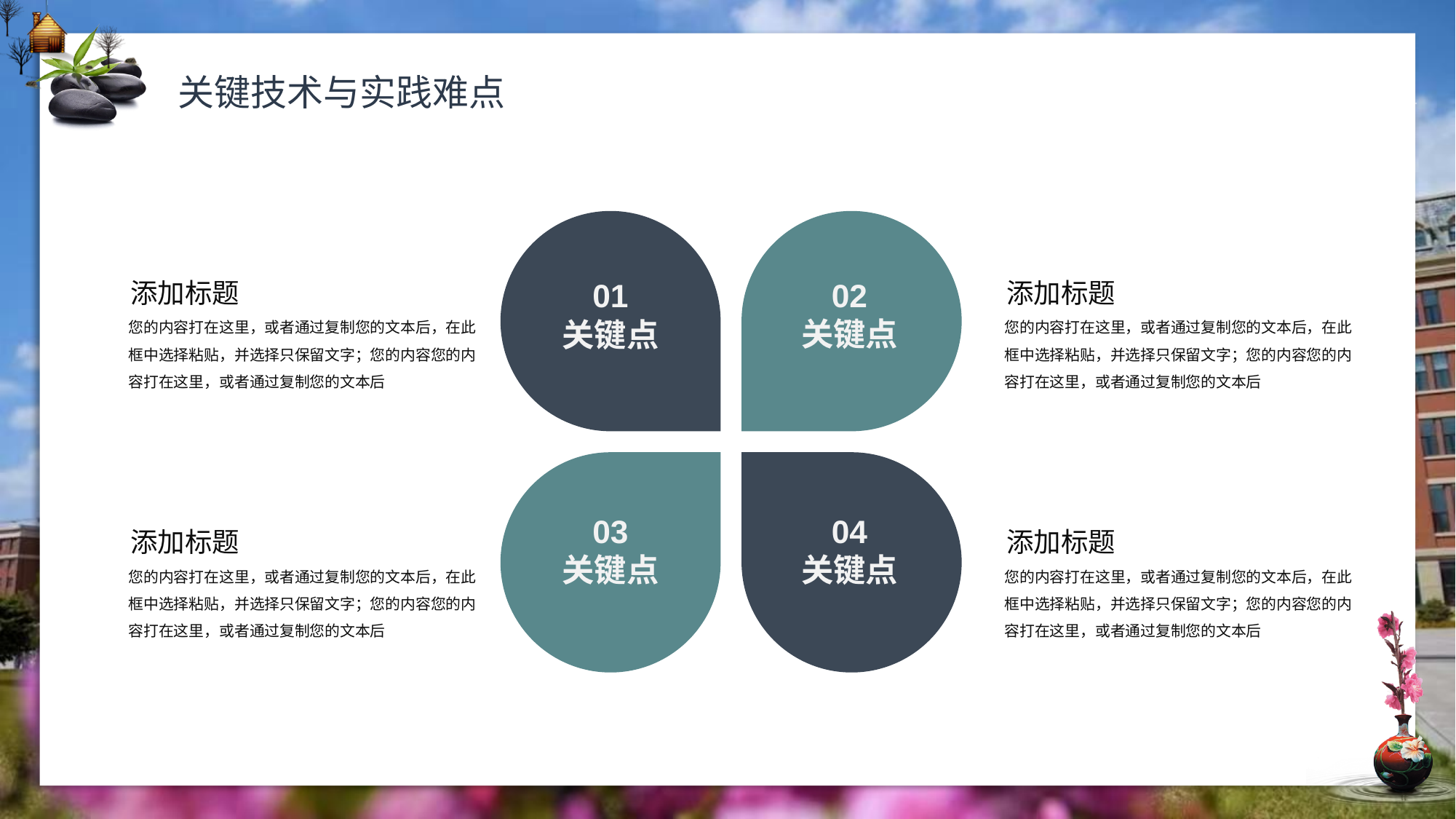

关键技术与实践难点

添加标题
您的内容打在这里，或者通过复制您的文本后，在此框中选择粘贴，并选择只保留文字；您的内容您的内容打在这里，或者通过复制您的文本后
添加标题
您的内容打在这里，或者通过复制您的文本后，在此框中选择粘贴，并选择只保留文字；您的内容您的内容打在这里，或者通过复制您的文本后
02
关键点
01
关键点

添加标题
您的内容打在这里，或者通过复制您的文本后，在此框中选择粘贴，并选择只保留文字；您的内容您的内容打在这里，或者通过复制您的文本后
03
关键点
04
关键点
添加标题
您的内容打在这里，或者通过复制您的文本后，在此框中选择粘贴，并选择只保留文字；您的内容您的内容打在这里，或者通过复制您的文本后